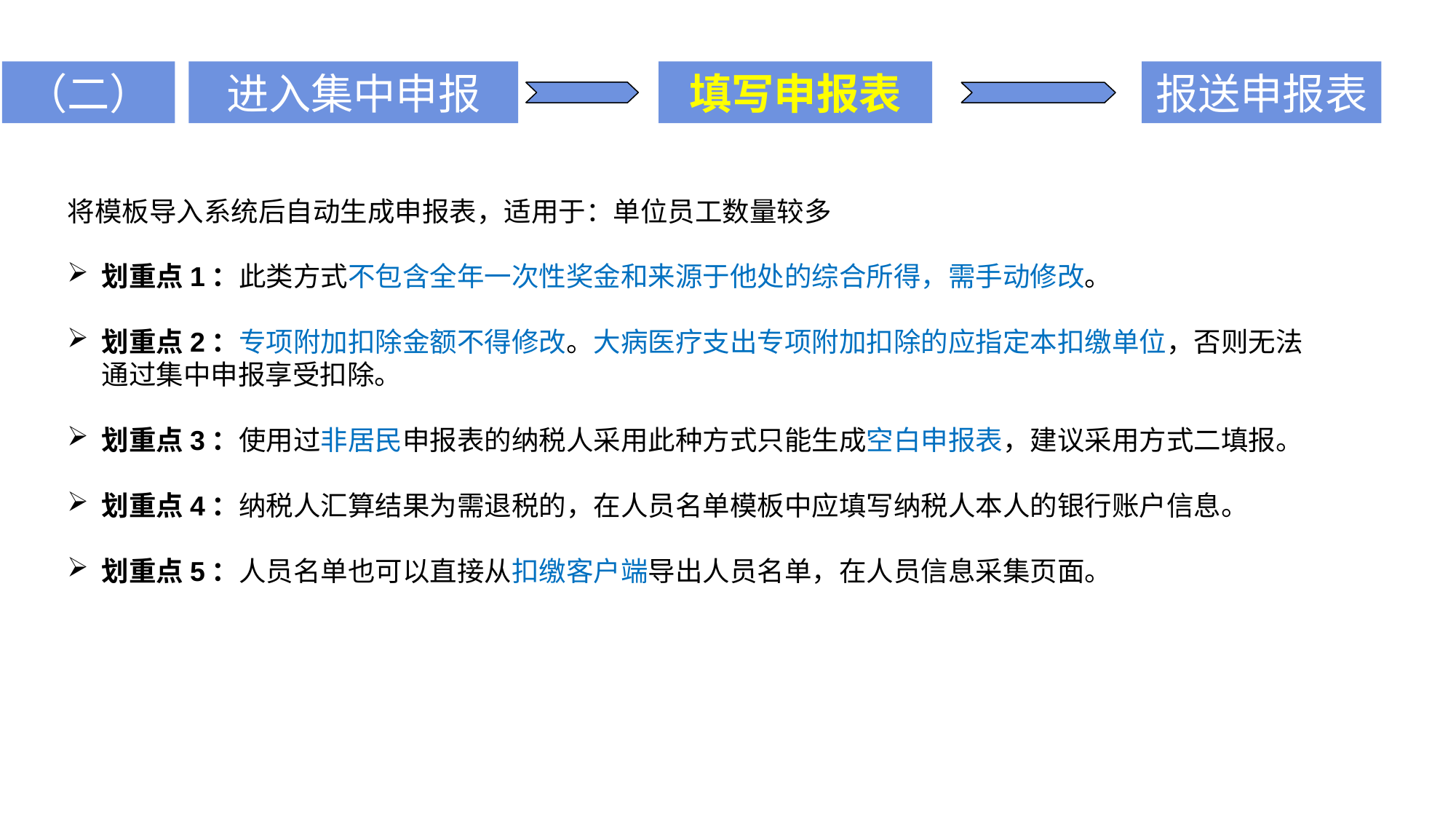

（二）
进入集中申报
填写申报表
报送申报表

将模板导入系统后自动生成申报表，适用于：单位员工数量较多
划重点1：此类方式不包含全年一次性奖金和来源于他处的综合所得，需手动修改。

划重点2：专项附加扣除金额不得修改。大病医疗支出专项附加扣除的应指定本扣缴单位，否则无法通过集中申报享受扣除。

划重点3：使用过非居民申报表的纳税人采用此种方式只能生成空白申报表，建议采用方式二填报。

划重点4：纳税人汇算结果为需退税的，在人员名单模板中应填写纳税人本人的银行账户信息。

划重点5：人员名单也可以直接从扣缴客户端导出人员名单，在人员信息采集页面。